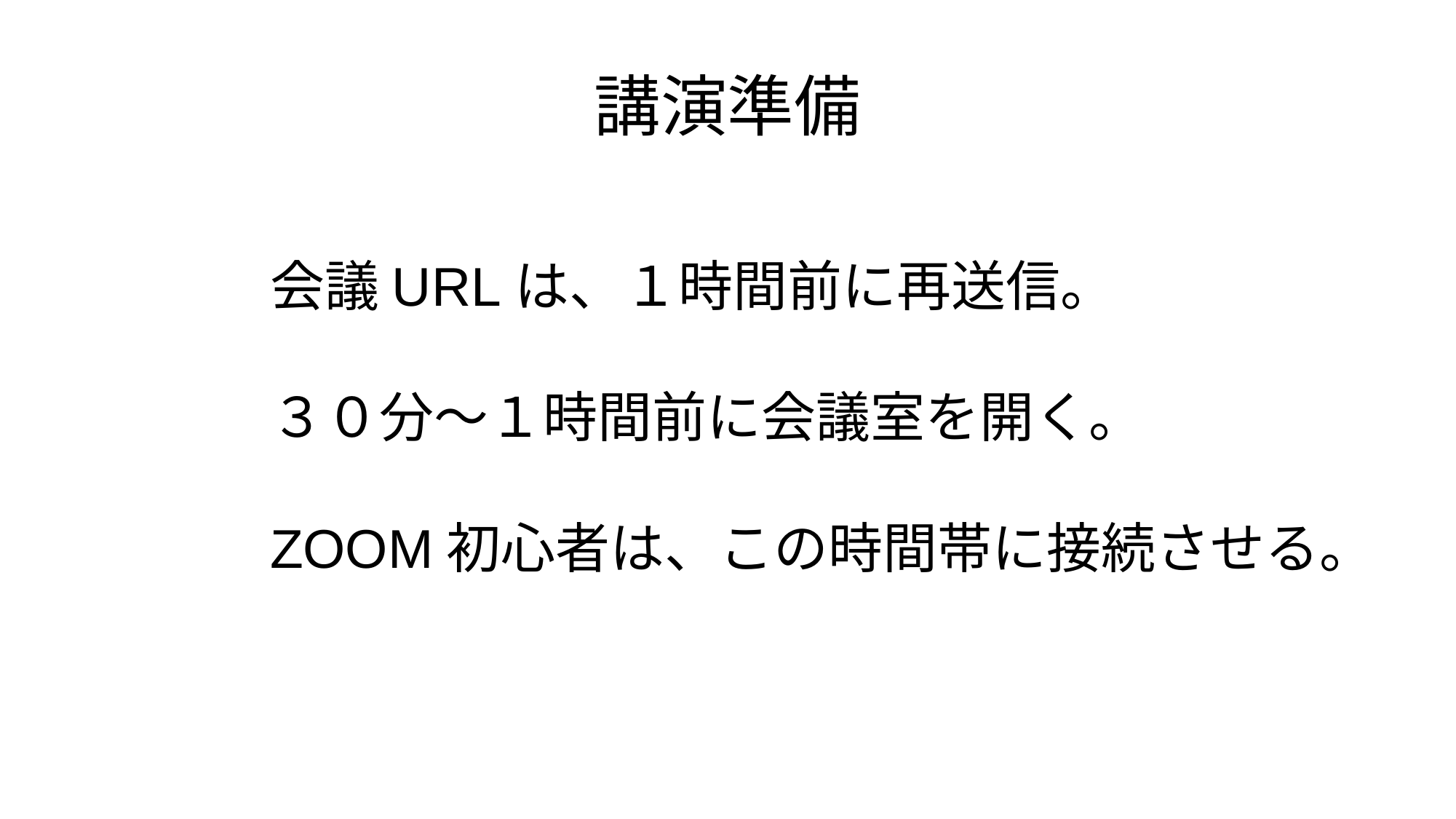

# 講演準備
会議URLは、１時間前に再送信。

３０分～１時間前に会議室を開く。

ZOOM初心者は、この時間帯に接続させる。